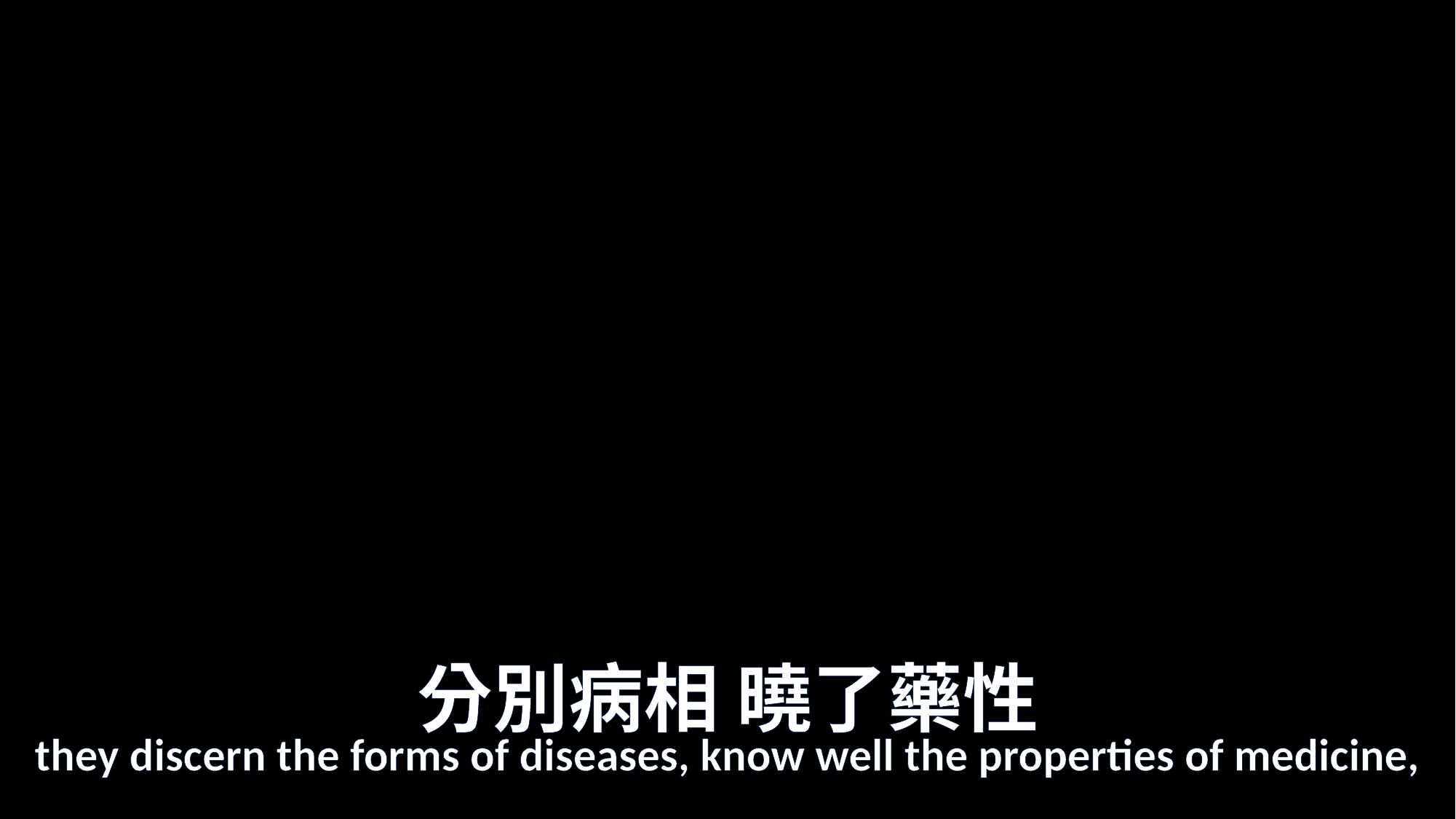

# 分別病相 曉了藥性
they discern the forms of diseases, know well the properties of medicine,